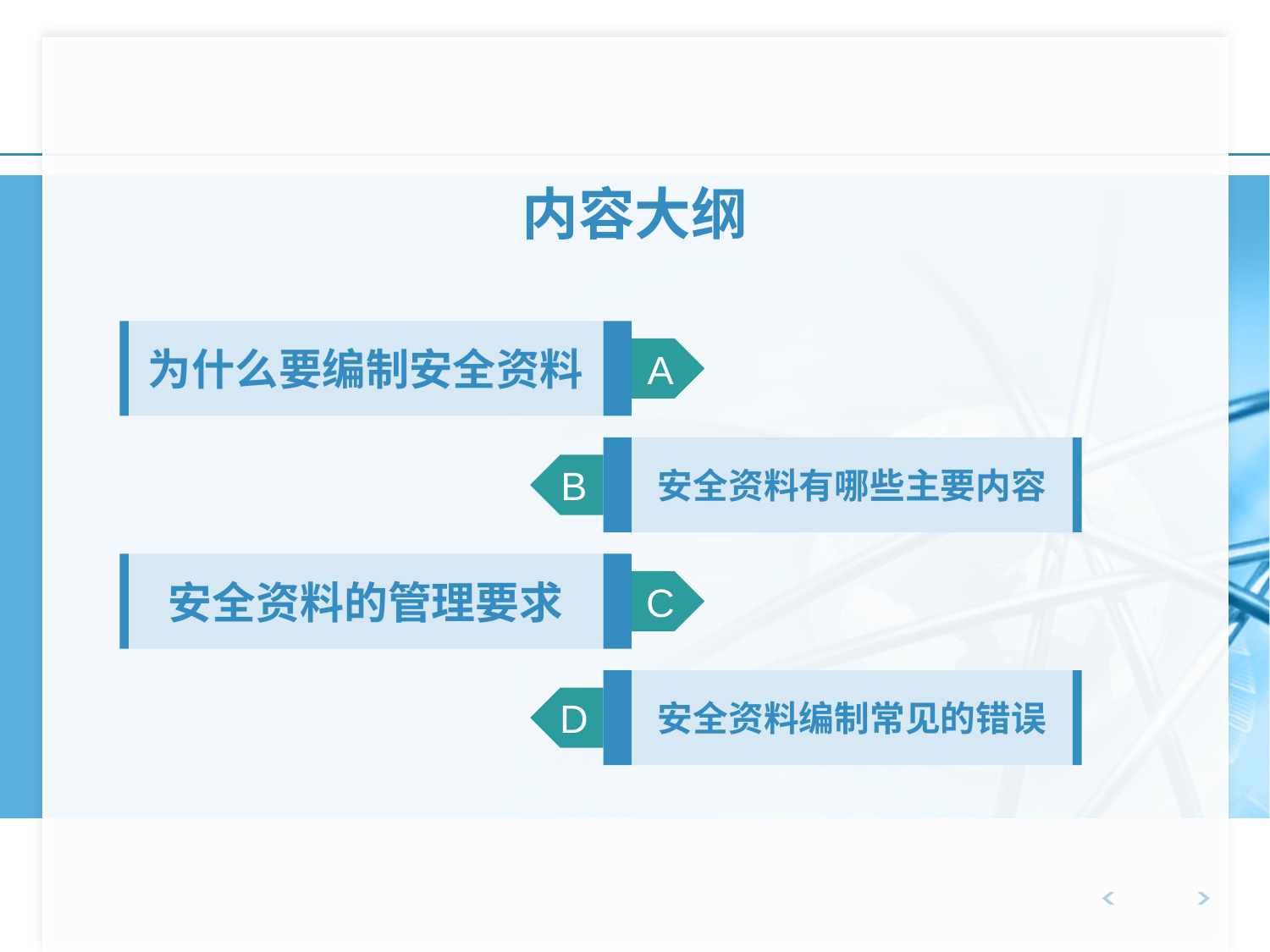

内容大纲

为什么要编制安全资料

A

安全资料有哪些主要内容

B

安全资料的管理要求

C

安全资料编制常见的错误

D